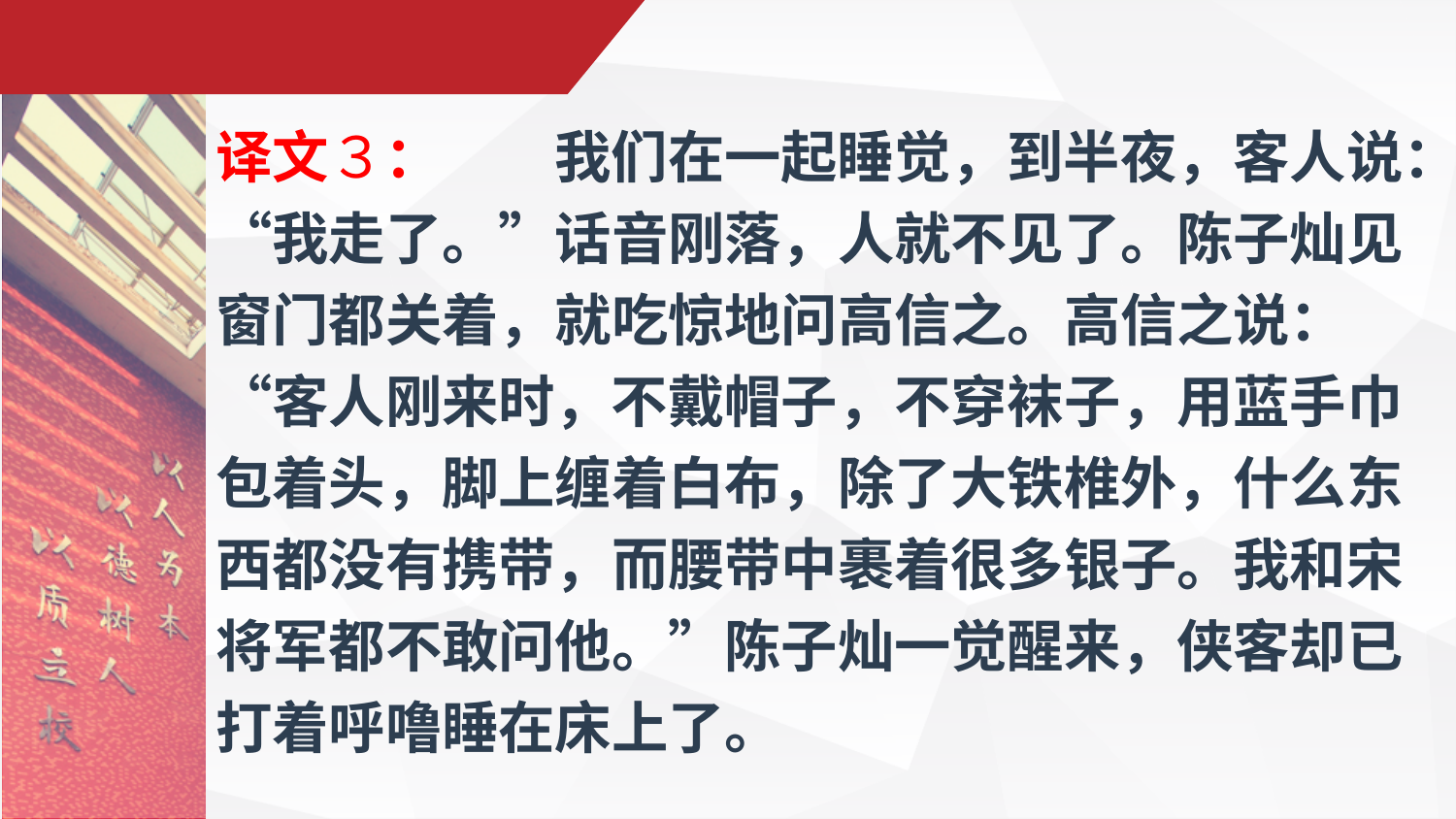

译文３：　　我们在一起睡觉，到半夜，客人说：“我走了。”话音刚落，人就不见了。陈子灿见窗门都关着，就吃惊地问高信之。高信之说：“客人刚来时，不戴帽子，不穿袜子，用蓝手巾包着头，脚上缠着白布，除了大铁椎外，什么东西都没有携带，而腰带中裹着很多银子。我和宋将军都不敢问他。”陈子灿一觉醒来，侠客却已打着呼噜睡在床上了。